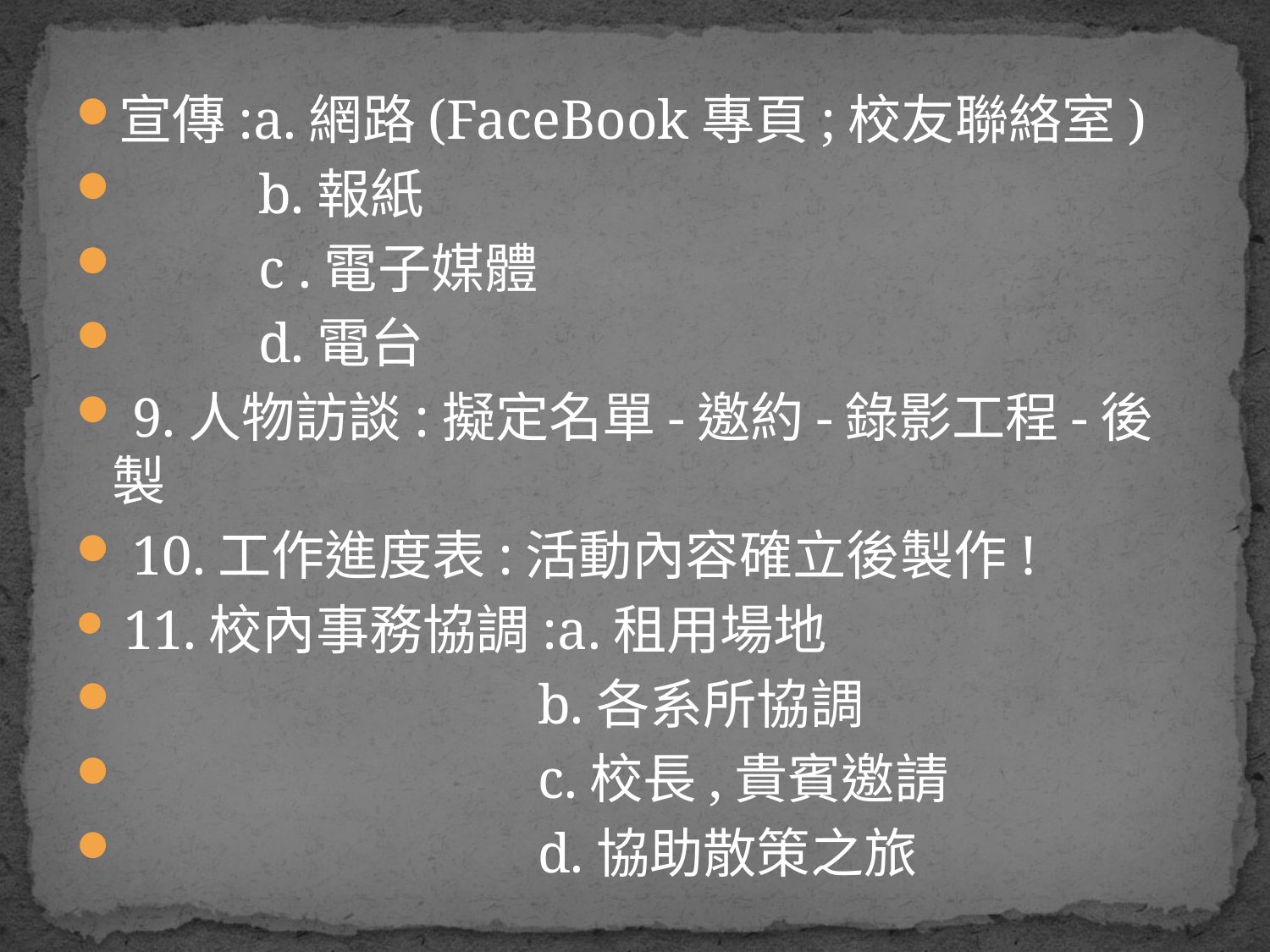

宣傳:a.網路(FaceBook專頁;校友聯絡室)
          b.報紙
          c .電子媒體
          d.電台
 9.人物訪談:擬定名單-邀約-錄影工程-後製
 10.工作進度表:活動內容確立後製作!
 11.校內事務協調:a.租用場地
                              b.各系所協調
                              c.校長,貴賓邀請
                              d.協助散策之旅